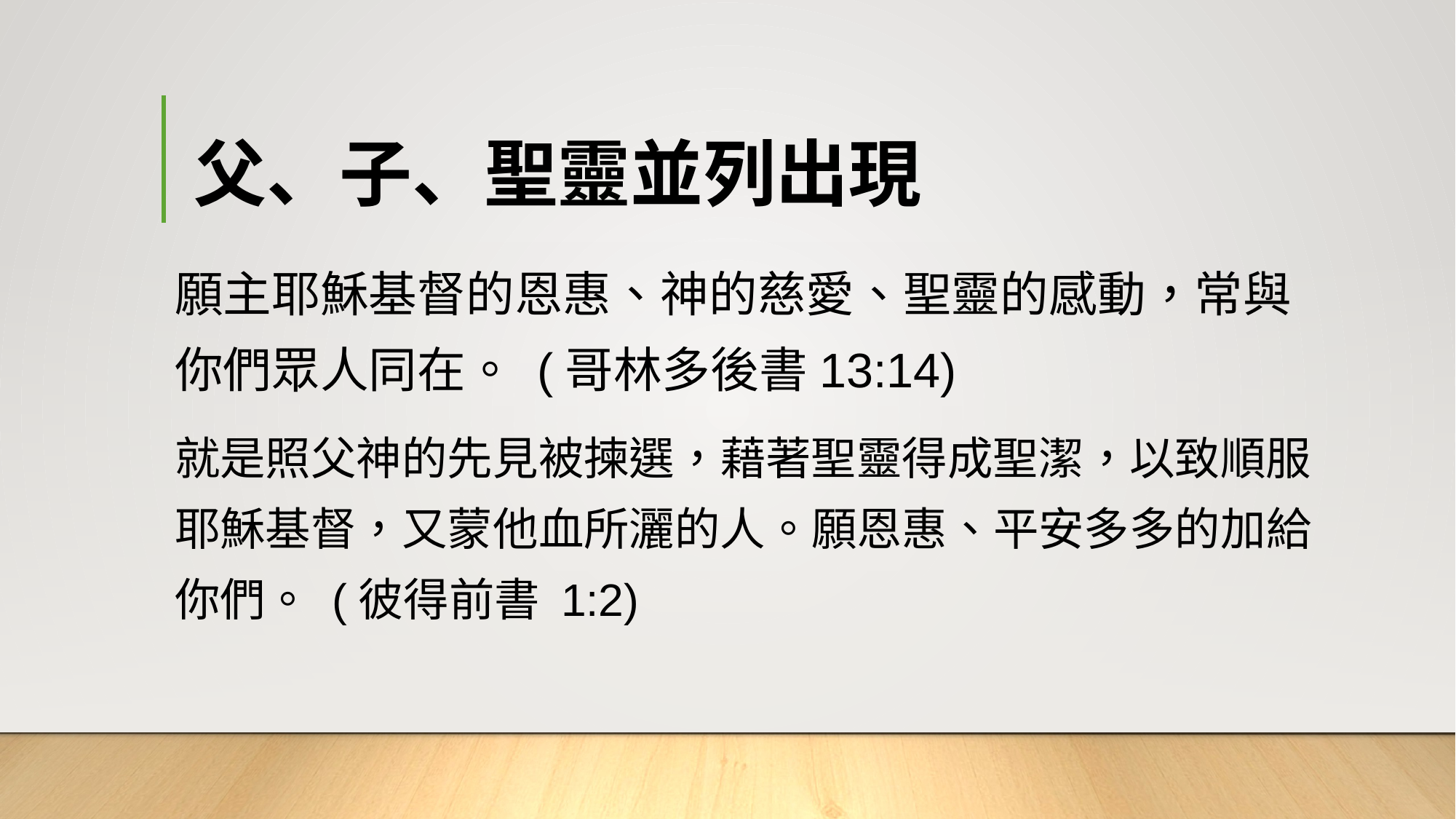

# 父、子、聖靈並列出現
願主耶穌基督的恩惠、神的慈愛、聖靈的感動，常與你們眾人同在。 (哥林多後書13:14)
就是照父神的先見被揀選，藉著聖靈得成聖潔，以致順服耶穌基督，又蒙他血所灑的人。願恩惠、平安多多的加給你們。 (彼得前書 1:2)